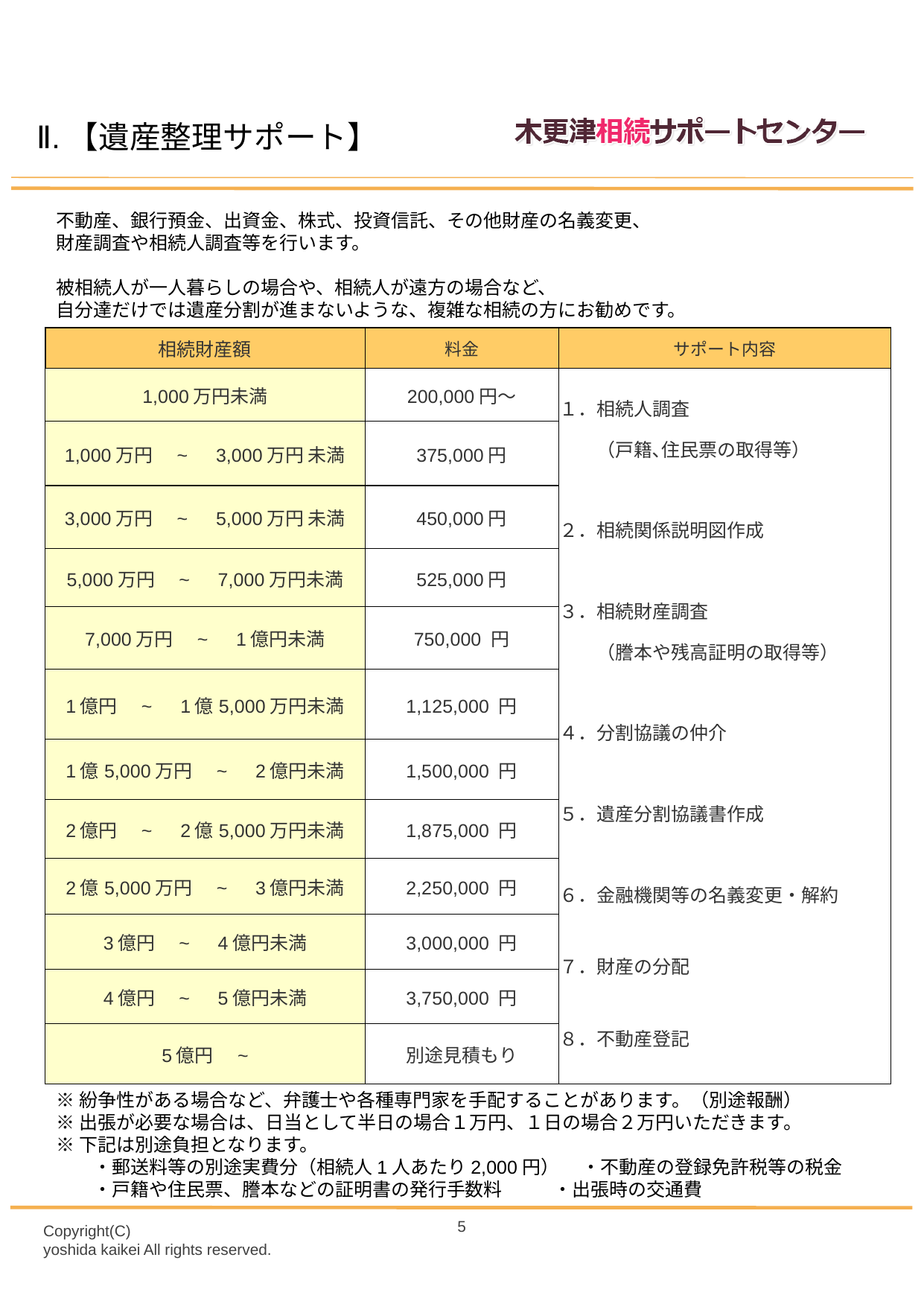

Ⅱ.【遺産整理サポート】
不動産、銀行預金、出資金、株式、投資信託、その他財産の名義変更、
財産調査や相続人調査等を行います。
被相続人が一人暮らしの場合や、相続人が遠方の場合など、
自分達だけでは遺産分割が進まないような、複雑な相続の方にお勧めです。
| 相続財産額 | 料金 | サポート内容 |
| --- | --- | --- |
| 1,000万円未満 | 200,000円～ | １．相続人調査 　　（戸籍､住民票の取得等） ２．相続関係説明図作成 ３．相続財産調査 　　（謄本や残高証明の取得等） ４．分割協議の仲介 ５．遺産分割協議書作成 ６．金融機関等の名義変更・解約 ７．財産の分配 ８．不動産登記 |
| 1,000万円　~　3,000万円 未満 | 375,000円 |  |
| 3,000万円　~　5,000万円 未満 | 450,000円 |  |
| 5,000万円　~　7,000万円未満 | 525,000円 |  |
| 7,000万円　~　1億円未満 | 750,000 円 |  |
| 1億円　~　1億5,000万円未満 | 1,125,000 円 |  |
| 1億5,000万円　~　2億円未満 | 1,500,000 円 |  |
| 2億円　~　2億5,000万円未満 | 1,875,000 円 |  |
| 2億5,000万円　~　3億円未満 | 2,250,000 円 |  |
| 3億円　~　4億円未満 | 3,000,000 円 |  |
| 4億円　~　5億円未満 | 3,750,000 円 |  |
| 5億円　~ | 別途見積もり |  |
※紛争性がある場合など、弁護士や各種専門家を手配することがあります。（別途報酬）
※出張が必要な場合は、日当として半日の場合１万円、１日の場合２万円いただきます。
※下記は別途負担となります。
　　・郵送料等の別途実費分（相続人1人あたり2,000円）　 ・不動産の登録免許税等の税金
　　・戸籍や住民票、謄本などの証明書の発行手数料      　  ・出張時の交通費
5